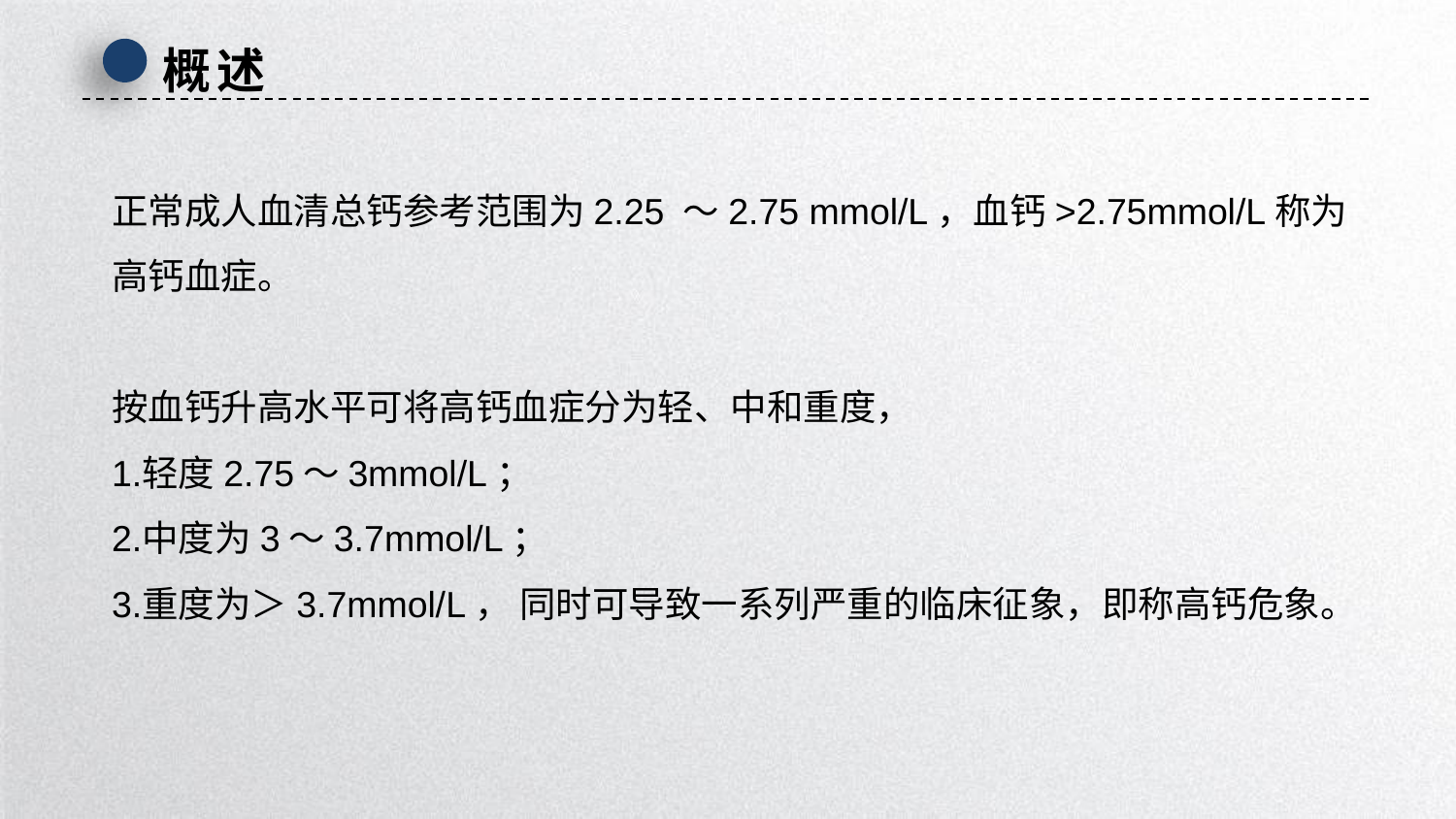

概述

正常成人血清总钙参考范围为2.25 ～2.75 mmol/L，血钙>2.75mmol/L称为高钙血症。

按血钙升高水平可将高钙血症分为轻、中和重度，
轻度2.75～3mmol/L；
中度为3～3.7mmol/L；
重度为＞3.7mmol/L， 同时可导致一系列严重的临床征象，即称高钙危象。
23
延时符